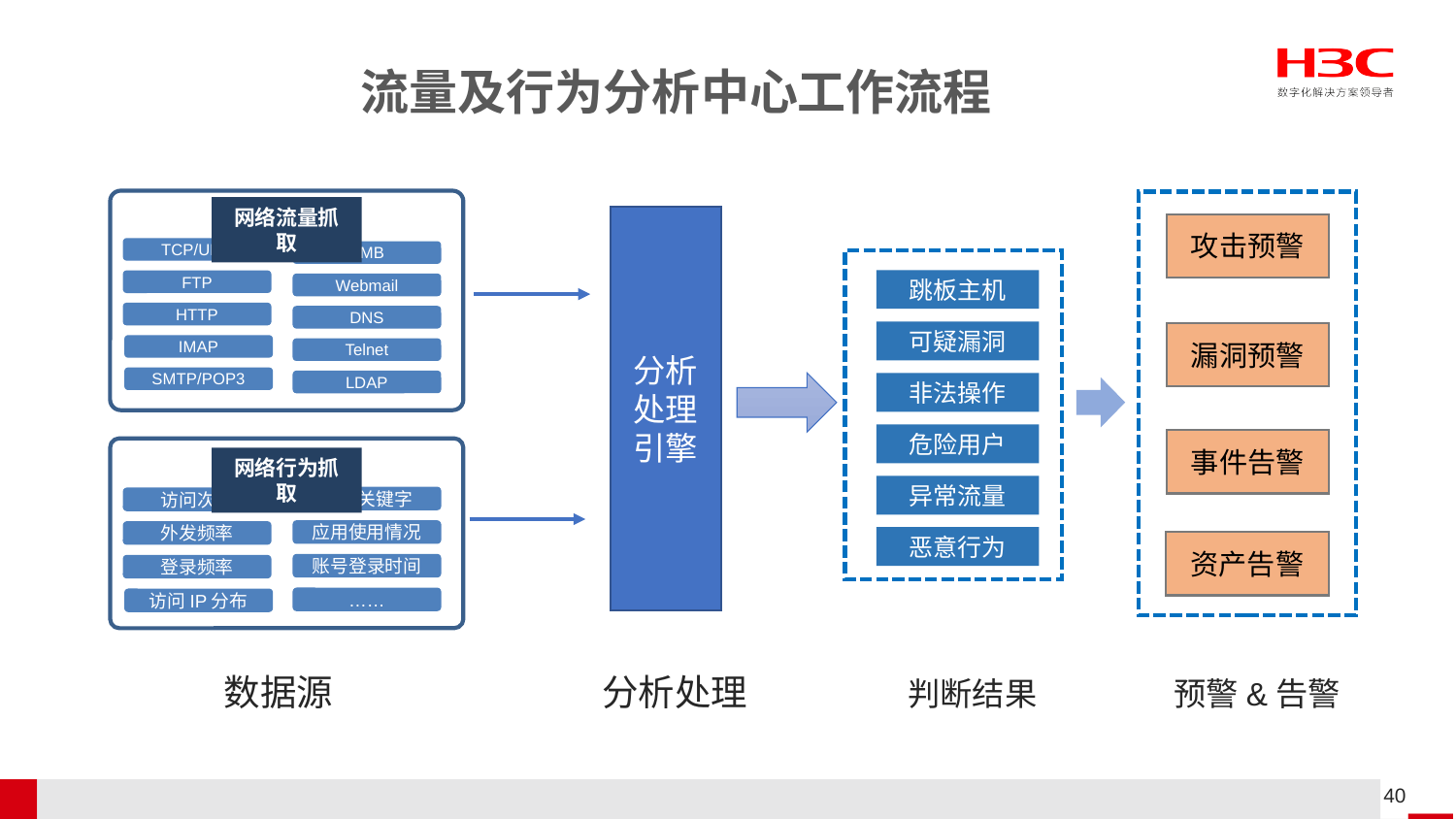

流量及行为分析中心工作流程

网络流量抓取
TCP/UDP
SMB
FTP
Webmail
HTTP
DNS
IMAP
Telnet
SMTP/POP3
LDAP

分析
处理
引擎
攻击预警

跳板主机
可疑漏洞
非法操作
危险用户
异常流量
恶意行为
漏洞预警
关联分析

事件告警
印证判定

网络行为抓取
搜索关键字
访问次数
应用使用情况
外发频率
账号登录时间
登录频率
……
访问IP分布
资产告警
数据源
分析处理
判断结果
预警&告警